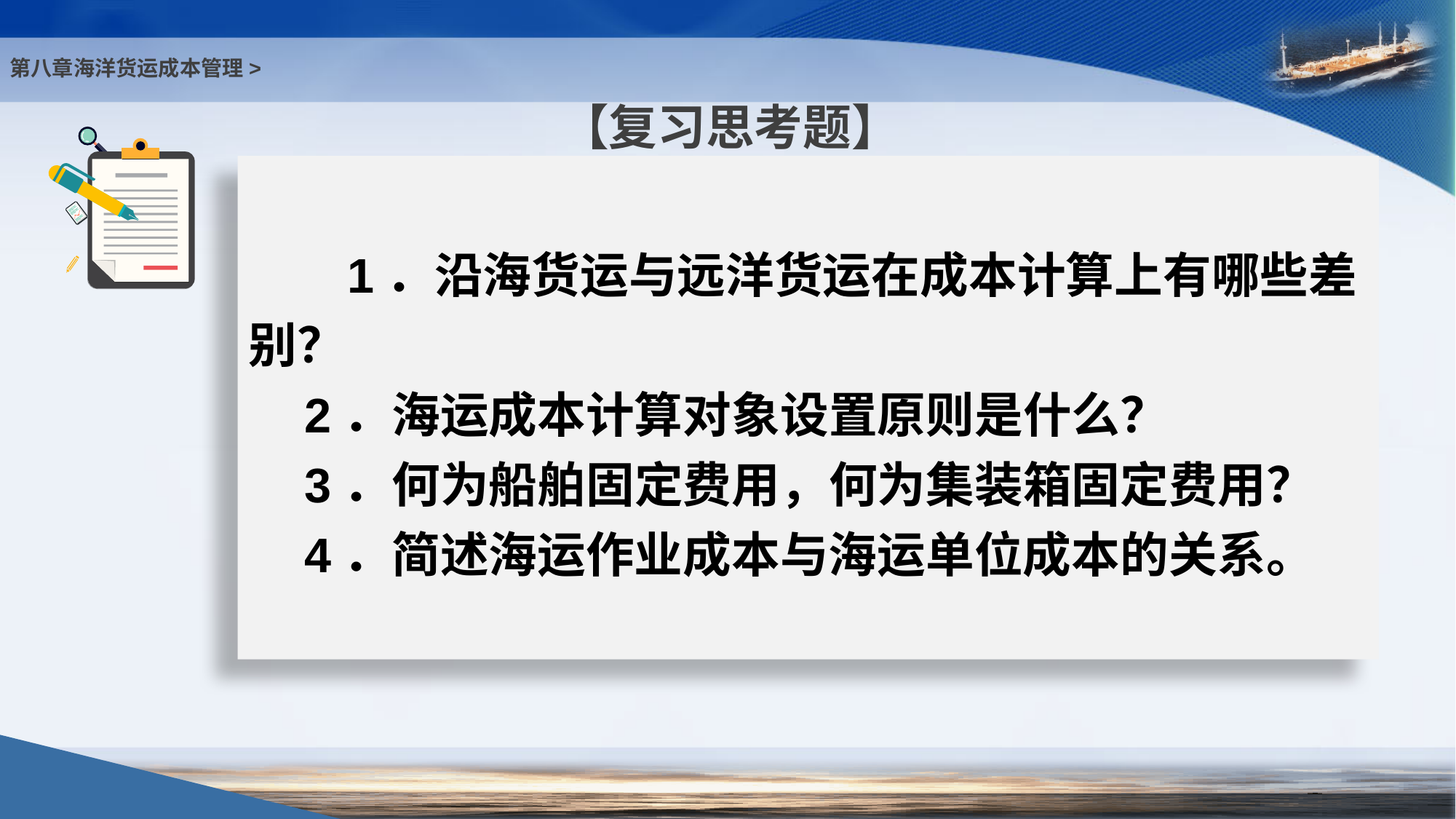

第八章海洋货运成本管理>
【复习思考题】
# 1．沿海货运与远洋货运在成本计算上有哪些差别？ 2．海运成本计算对象设置原则是什么？ 3．何为船舶固定费用，何为集装箱固定费用？ 4．简述海运作业成本与海运单位成本的关系。